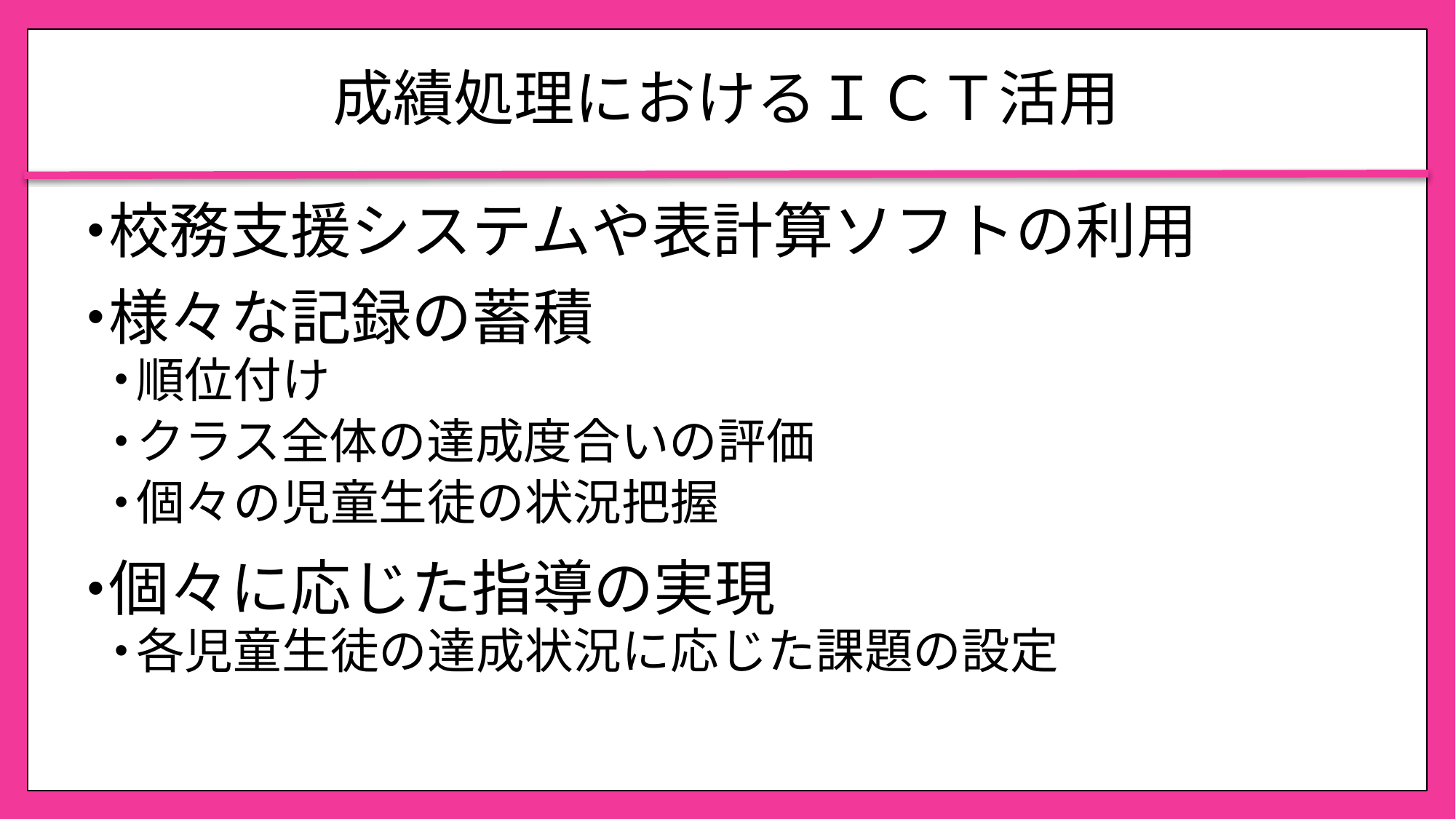

# 成績処理におけるＩＣＴ活用
校務支援システムや表計算ソフトの利用
様々な記録の蓄積
順位付け
クラス全体の達成度合いの評価
個々の児童生徒の状況把握
個々に応じた指導の実現
各児童生徒の達成状況に応じた課題の設定